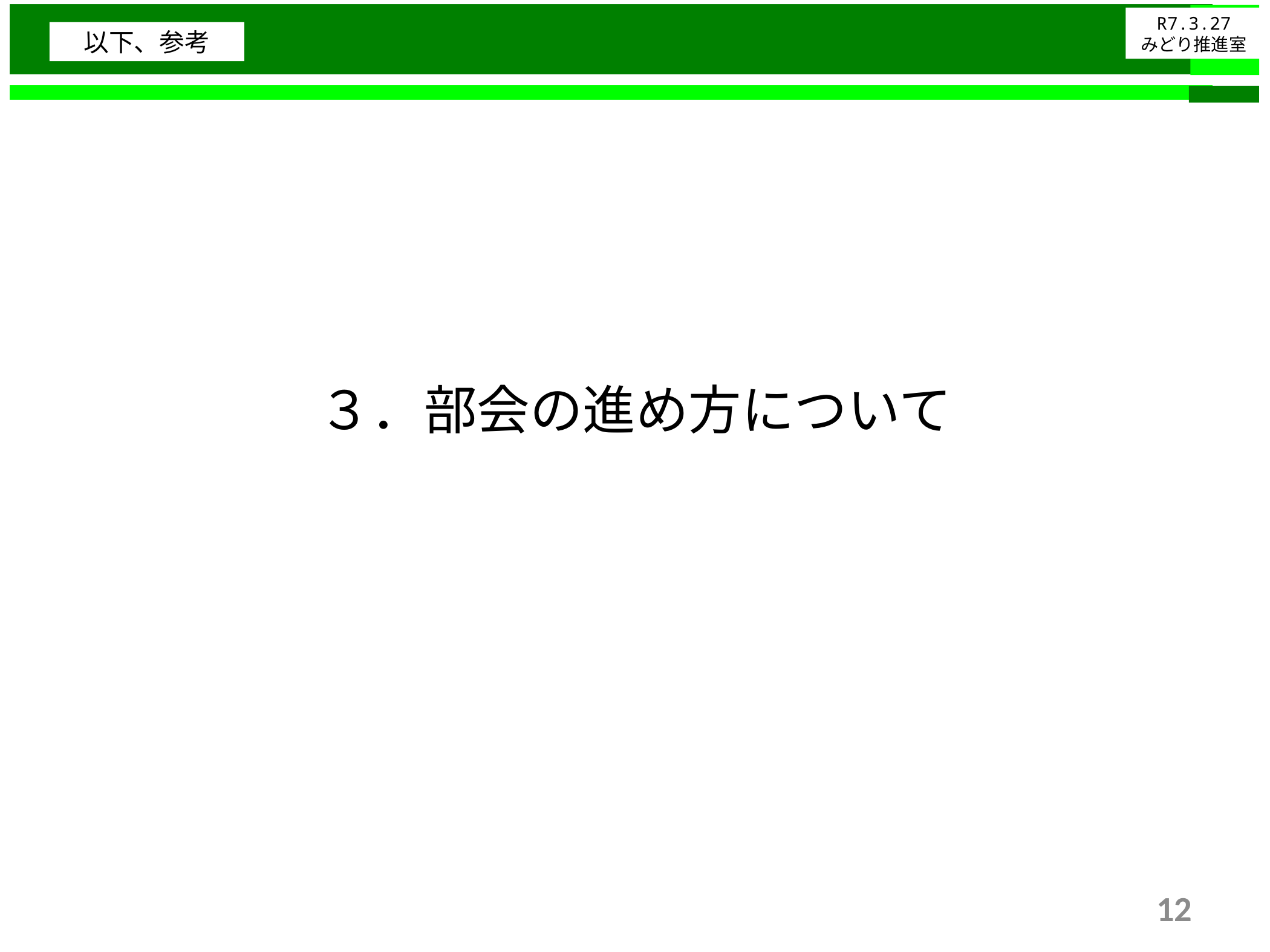

R7.3.27
みどり推進室
事前③
以下、参考
# ３．部会の進め方について
12